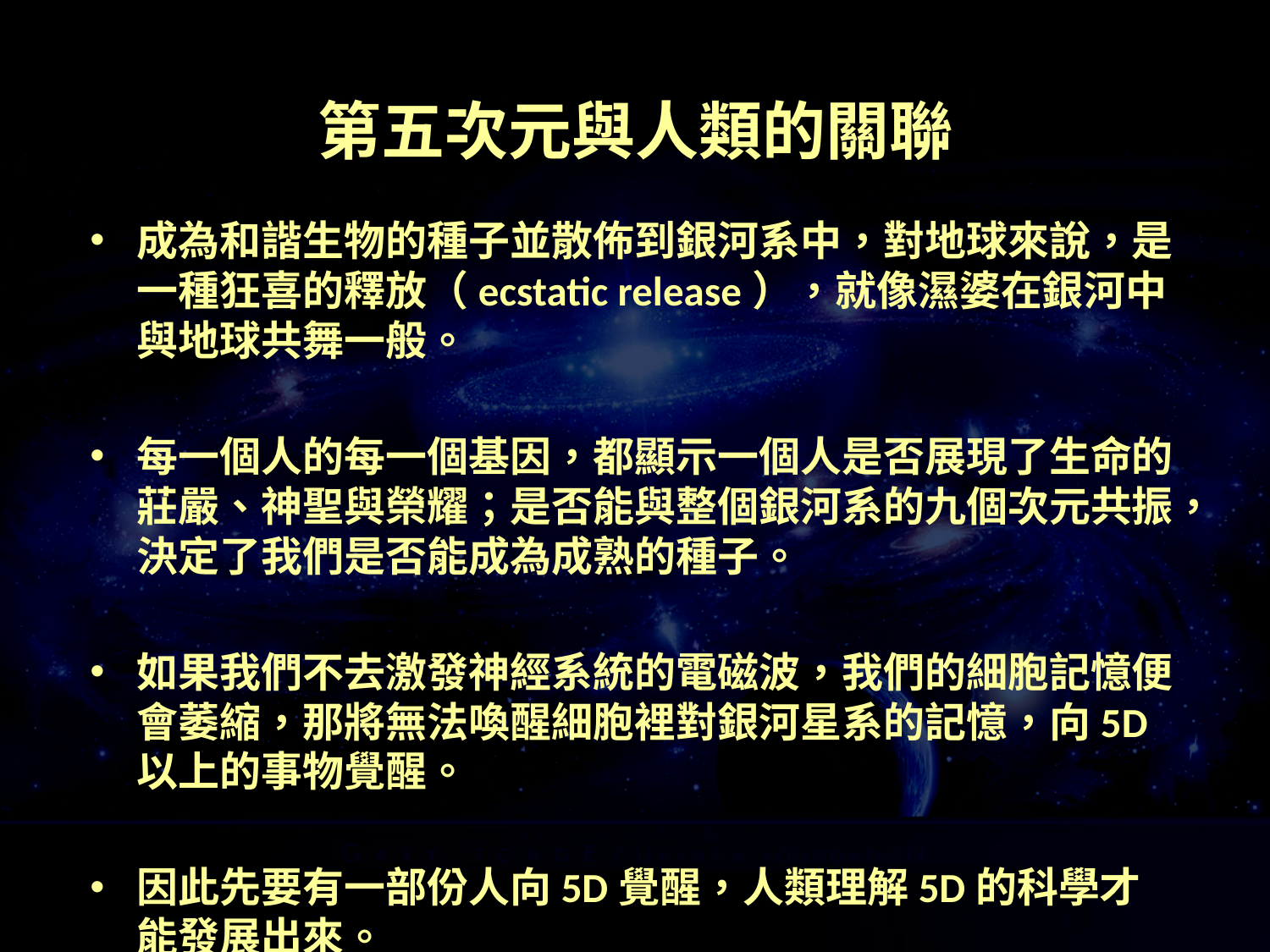

# 第五次元與人類的關聯
成為和諧生物的種子並散佈到銀河系中，對地球來說，是一種狂喜的釋放（ecstatic release），就像濕婆在銀河中與地球共舞一般。

每一個人的每一個基因，都顯示一個人是否展現了生命的莊嚴、神聖與榮耀；是否能與整個銀河系的九個次元共振，決定了我們是否能成為成熟的種子。

如果我們不去激發神經系統的電磁波，我們的細胞記憶便會萎縮，那將無法喚醒細胞裡對銀河星系的記憶，向5D以上的事物覺醒。

因此先要有一部份人向5D覺醒，人類理解5D的科學才能發展出來。